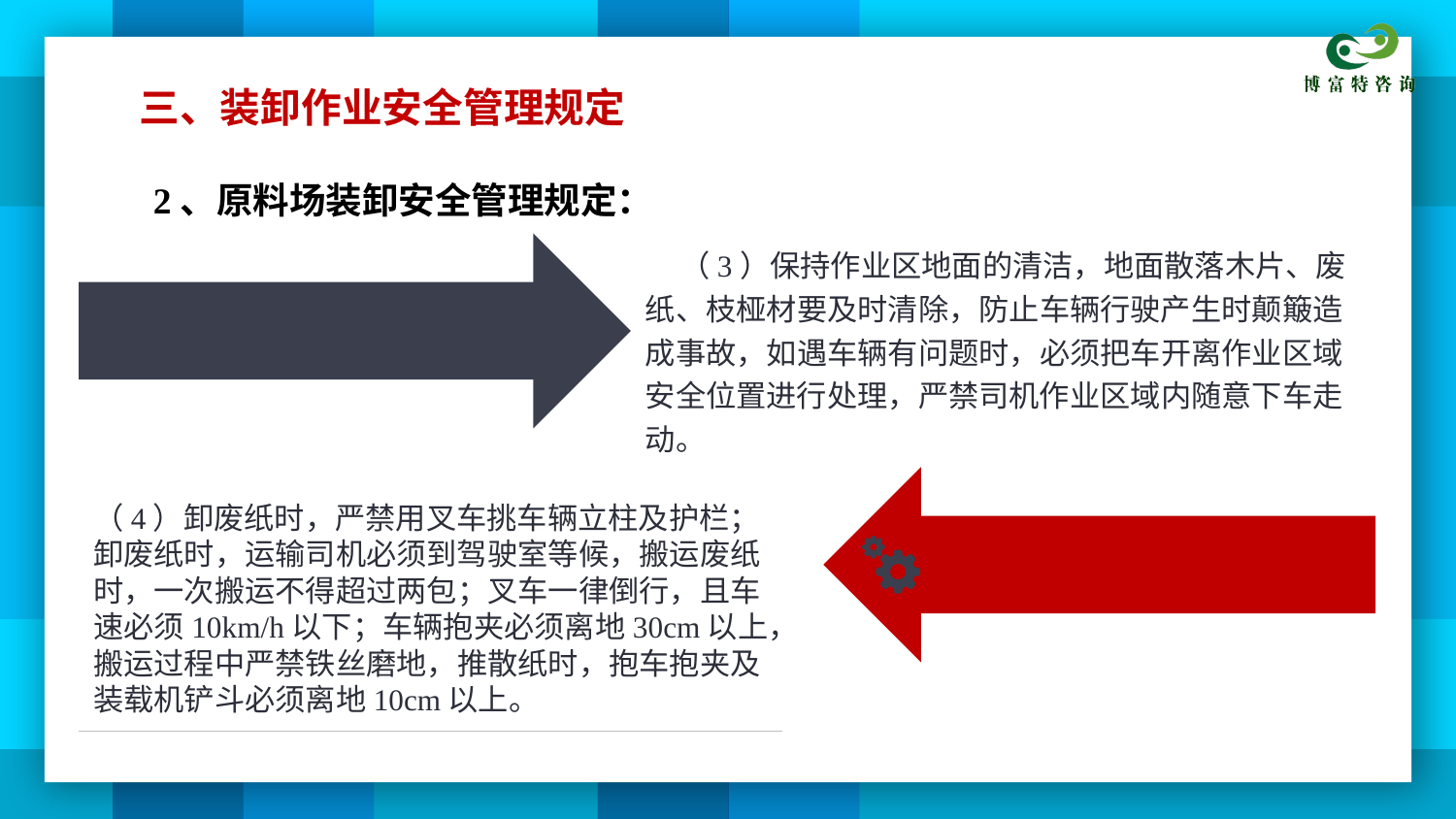

三、装卸作业安全管理规定
2、原料场装卸安全管理规定：
    （3）保持作业区地面的清洁，地面散落木片、废纸、枝桠材要及时清除，防止车辆行驶产生时颠簸造成事故，如遇车辆有问题时，必须把车开离作业区域安全位置进行处理，严禁司机作业区域内随意下车走动。

（4）卸废纸时，严禁用叉车挑车辆立柱及护栏；卸废纸时，运输司机必须到驾驶室等候，搬运废纸时，一次搬运不得超过两包；叉车一律倒行，且车速必须10km/h以下；车辆抱夹必须离地30cm以上，搬运过程中严禁铁丝磨地，推散纸时，抱车抱夹及装载机铲斗必须离地10cm以上。